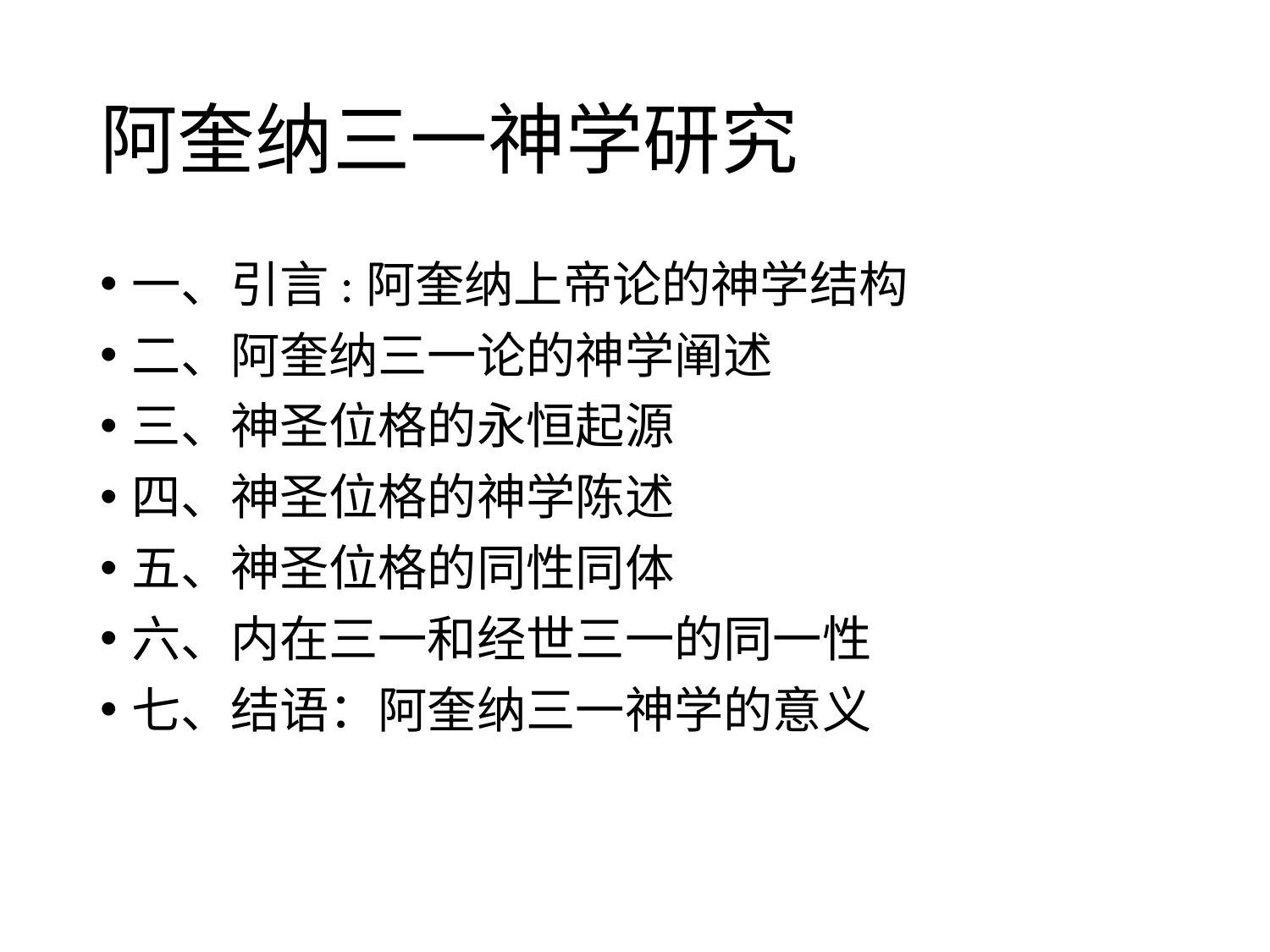

# 阿奎纳三一神学研究
一、引言:阿奎纳上帝论的神学结构
二、阿奎纳三一论的神学阐述
三、神圣位格的永恒起源
四、神圣位格的神学陈述
五、神圣位格的同性同体
六、内在三一和经世三一的同一性
七、结语：阿奎纳三一神学的意义